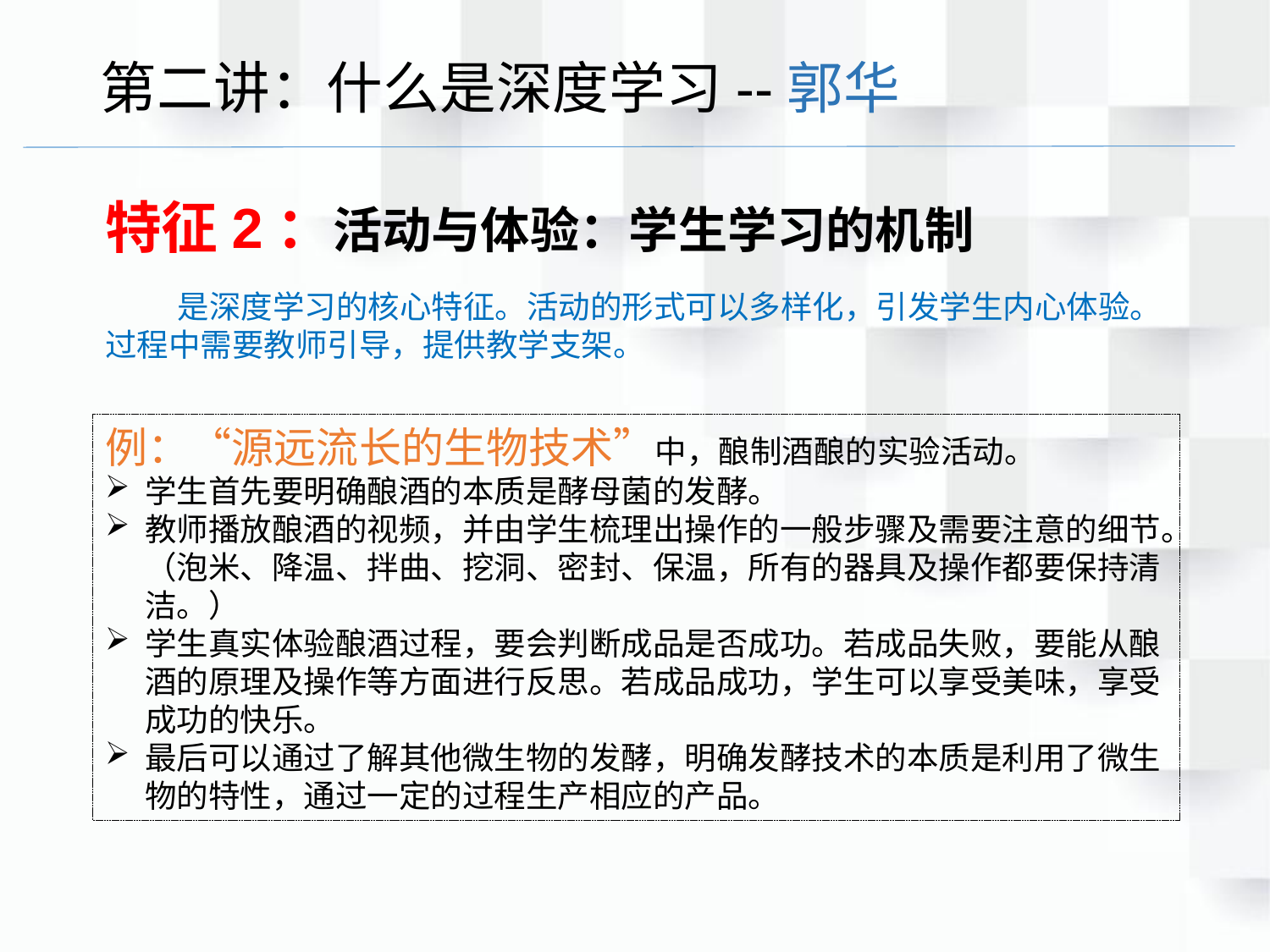

第二讲：什么是深度学习--郭华
特征2：活动与体验：学生学习的机制
         是深度学习的核心特征。活动的形式可以多样化，引发学生内心体验。过程中需要教师引导，提供教学支架。
例：“源远流长的生物技术”中，酿制酒酿的实验活动。
学生首先要明确酿酒的本质是酵母菌的发酵。
教师播放酿酒的视频，并由学生梳理出操作的一般步骤及需要注意的细节。（泡米、降温、拌曲、挖洞、密封、保温，所有的器具及操作都要保持清洁。）
学生真实体验酿酒过程，要会判断成品是否成功。若成品失败，要能从酿酒的原理及操作等方面进行反思。若成品成功，学生可以享受美味，享受成功的快乐。
最后可以通过了解其他微生物的发酵，明确发酵技术的本质是利用了微生物的特性，通过一定的过程生产相应的产品。